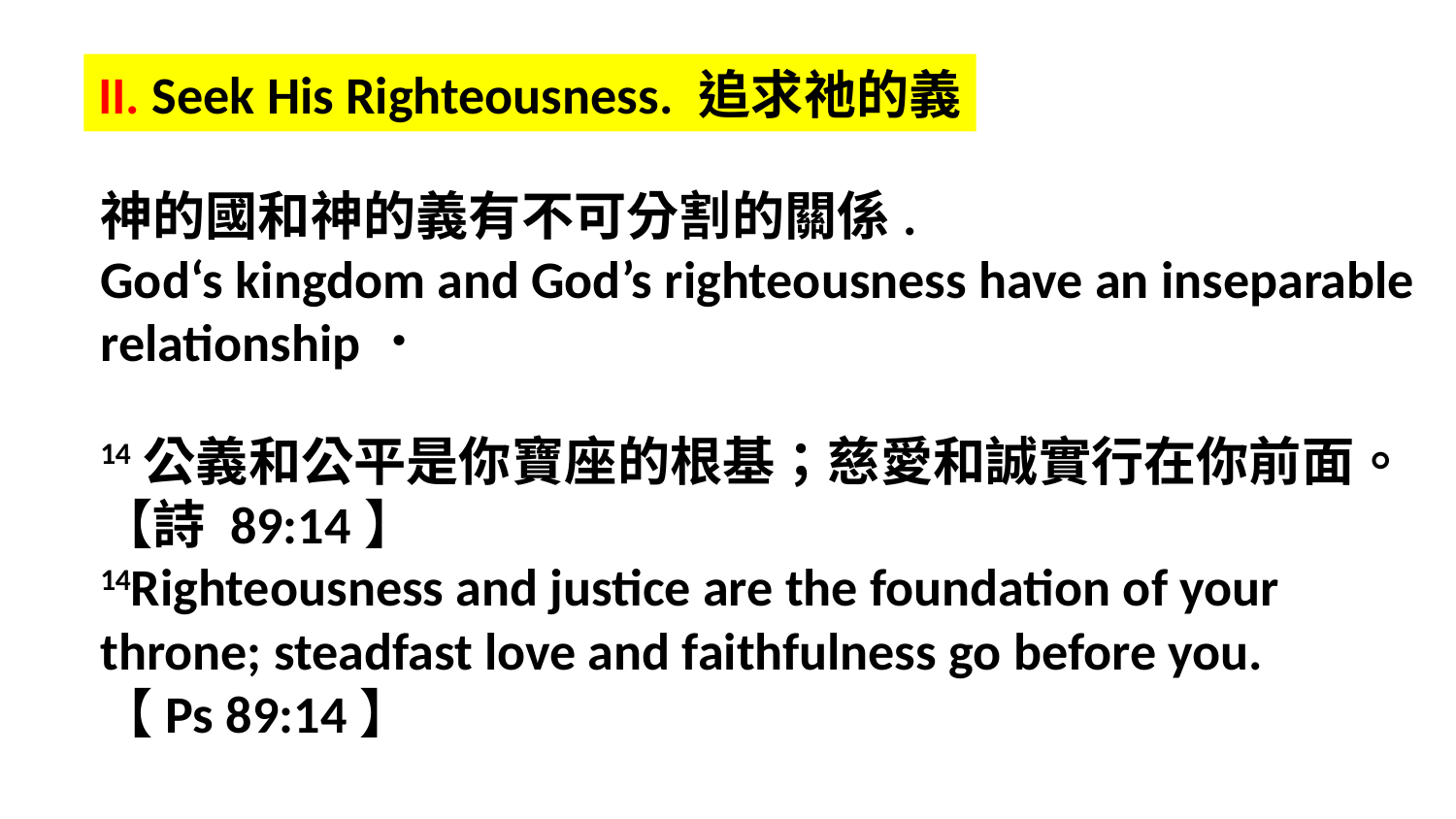

II. Seek His Righteousness. 追求祂的義
神的國和神的義有不可分割的關係.
God‘s kingdom and God’s righteousness have an inseparable relationship．
14公義和公平是你寶座的根基；慈愛和誠實行在你前面。【詩 89:14】
14Righteousness and justice are the foundation of your throne; steadfast love and faithfulness go before you.
【Ps 89:14】